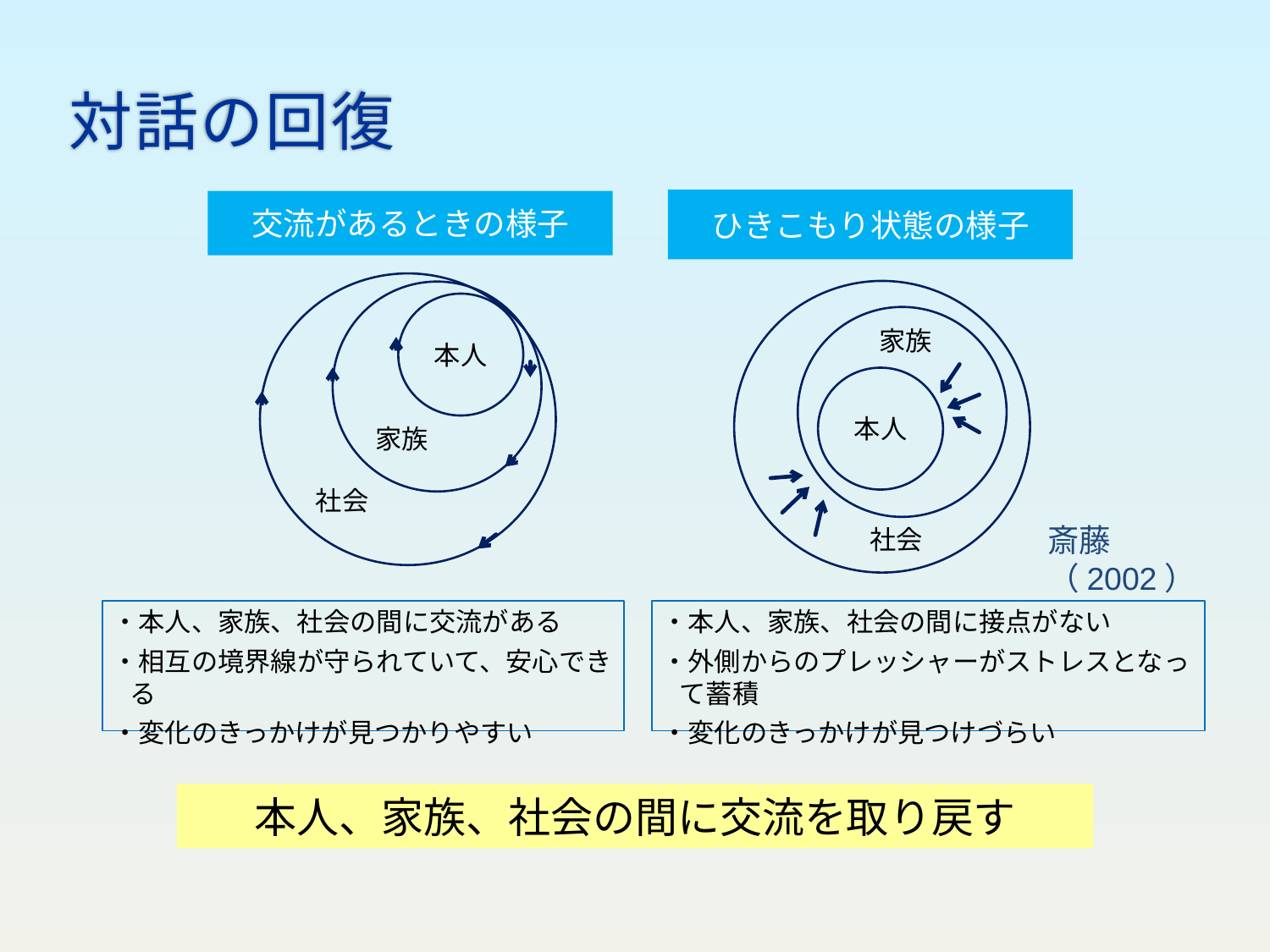

# 対話の回復
ひきこもり状態の様子
交流があるときの様子
社会
家族
本人

家族
本人
社会
斎藤（2002）
・本人、家族、社会の間に交流がある
・相互の境界線が守られていて、安心できる
・変化のきっかけが見つかりやすい
・本人、家族、社会の間に接点がない
・外側からのプレッシャーがストレスとなって蓄積
・変化のきっかけが見つけづらい
本人、家族、社会の間に交流を取り戻す